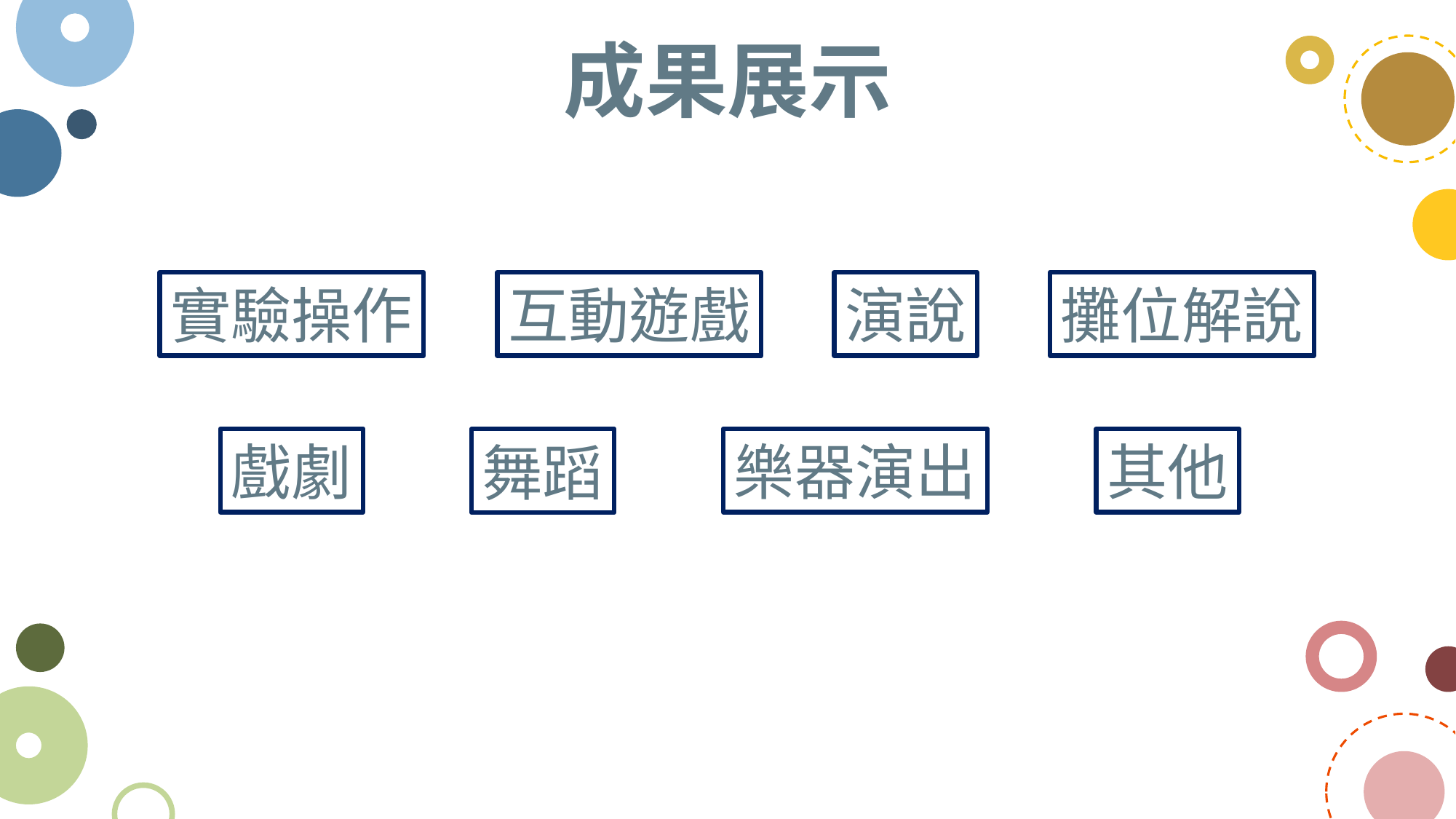

成果展示
實驗操作
互動遊戲
演說
攤位解說
戲劇
樂器演出
其他
舞蹈